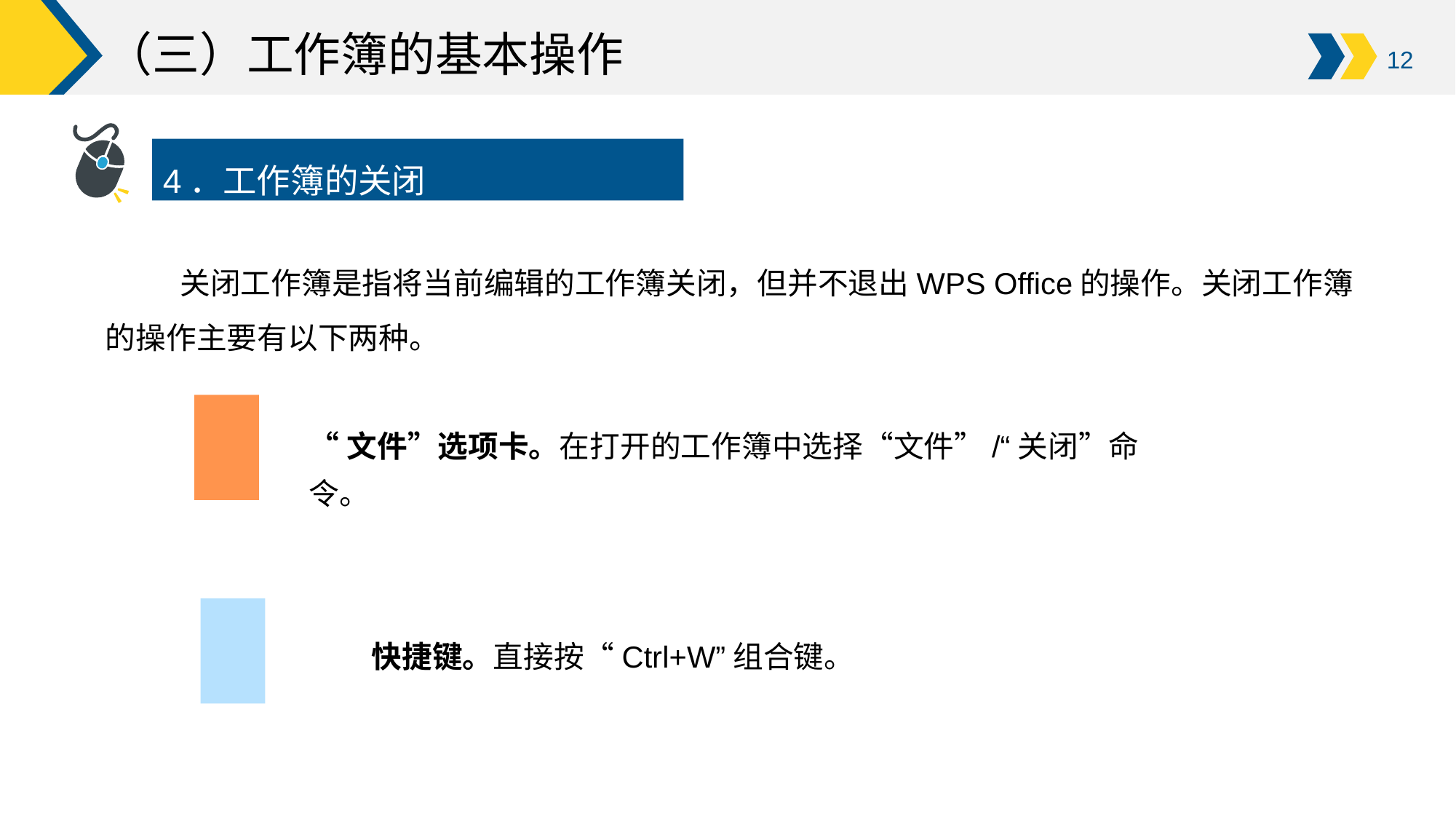

# （三）工作簿的基本操作

4．工作簿的关闭
关闭工作簿是指将当前编辑的工作簿关闭，但并不退出WPS Office的操作。关闭工作簿的操作主要有以下两种。

“文件”选项卡。在打开的工作簿中选择“文件”/“关闭”命令。

快捷键。直接按“Ctrl+W”组合键。